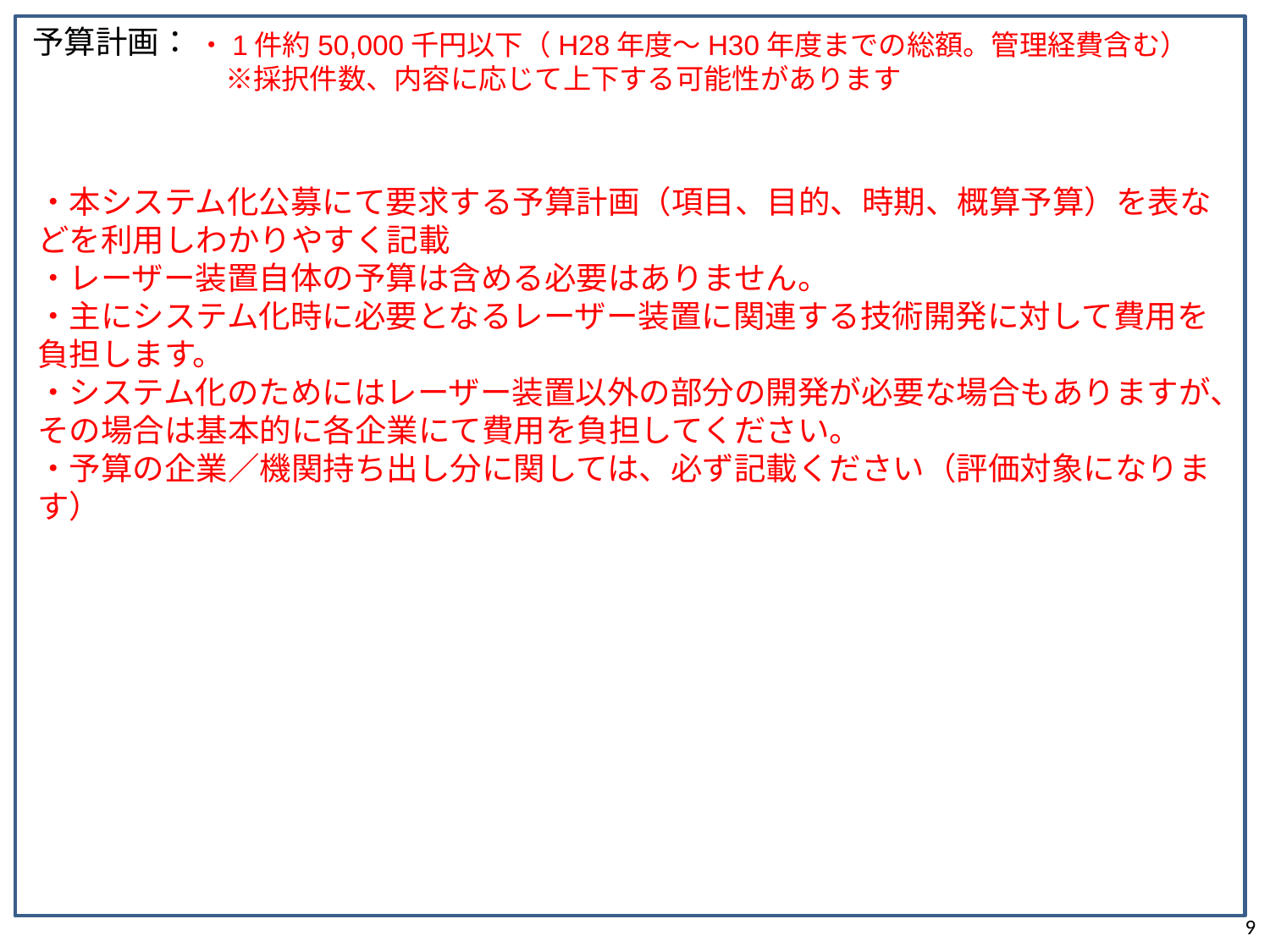

予算計画：
・1件約50,000千円以下（H28年度～H30年度までの総額。管理経費含む）
　※採択件数、内容に応じて上下する可能性があります
・本システム化公募にて要求する予算計画（項目、目的、時期、概算予算）を表などを利用しわかりやすく記載
・レーザー装置自体の予算は含める必要はありません。
・主にシステム化時に必要となるレーザー装置に関連する技術開発に対して費用を負担します。
・システム化のためにはレーザー装置以外の部分の開発が必要な場合もありますが、その場合は基本的に各企業にて費用を負担してください。
・予算の企業／機関持ち出し分に関しては、必ず記載ください（評価対象になります）
9